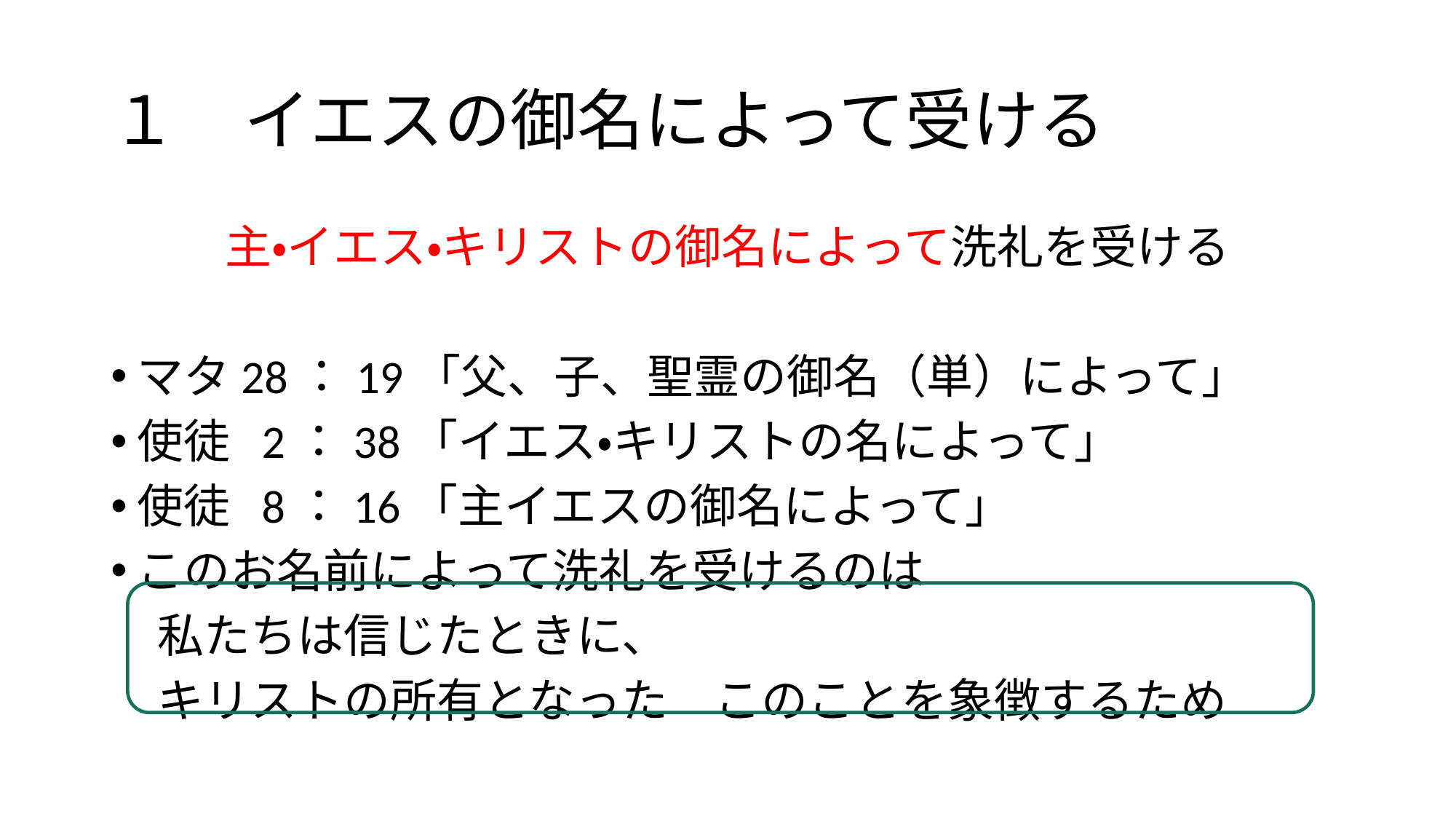

# １　イエスの御名によって受ける
主・イエス・キリストの御名によって洗礼を受ける

マタ28：19「父、子、聖霊の御名（単）によって」
使徒  2：38「イエス・キリストの名によって」
使徒  8：16「主イエスの御名によって」
このお名前によって洗礼を受けるのは
　私たちは信じたときに、
　キリストの所有となった　このことを象徴するため